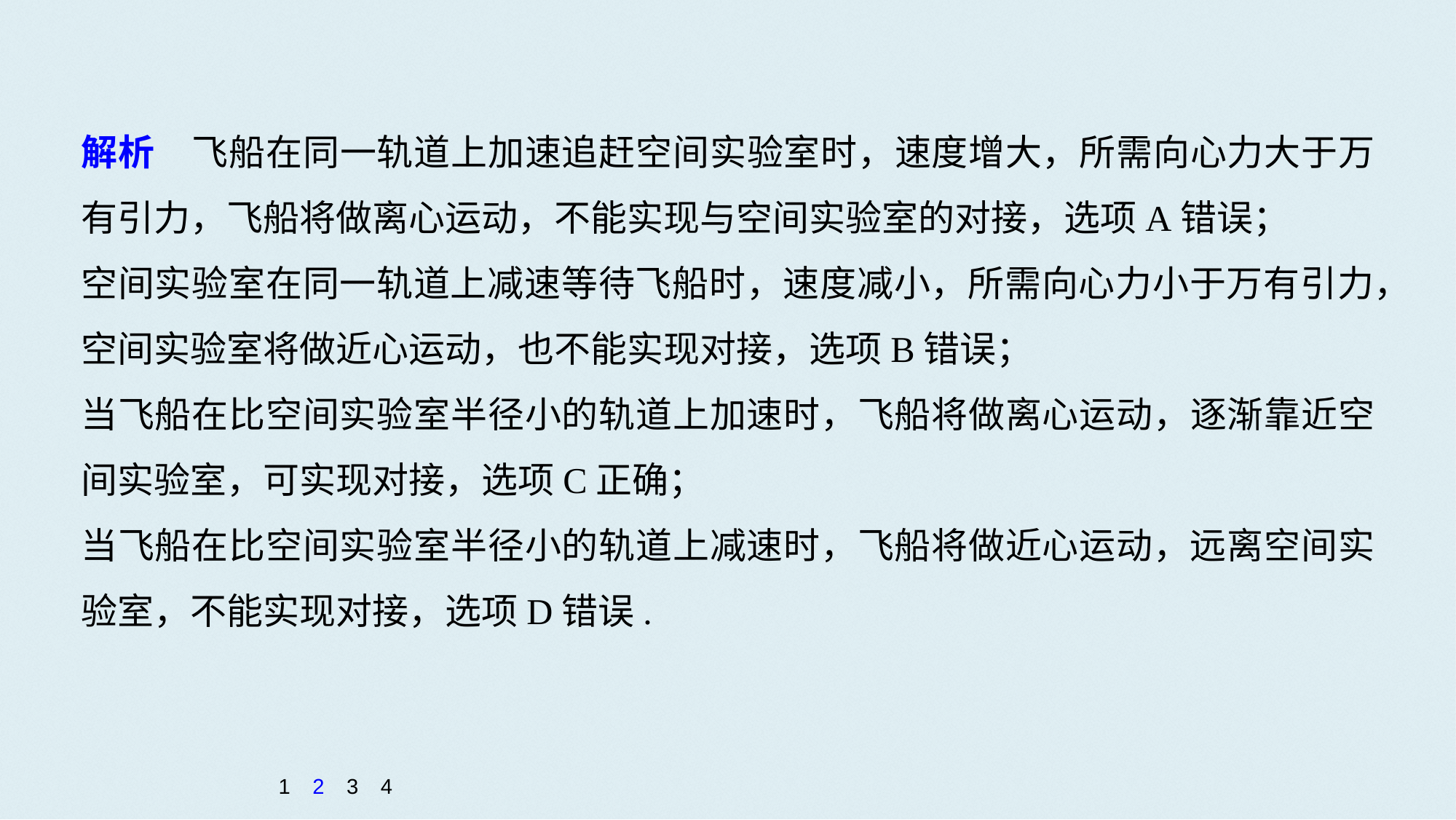

解析　飞船在同一轨道上加速追赶空间实验室时，速度增大，所需向心力大于万有引力，飞船将做离心运动，不能实现与空间实验室的对接，选项A错误；
空间实验室在同一轨道上减速等待飞船时，速度减小，所需向心力小于万有引力，空间实验室将做近心运动，也不能实现对接，选项B错误；
当飞船在比空间实验室半径小的轨道上加速时，飞船将做离心运动，逐渐靠近空间实验室，可实现对接，选项C正确；
当飞船在比空间实验室半径小的轨道上减速时，飞船将做近心运动，远离空间实验室，不能实现对接，选项D错误.
1
2
3
4